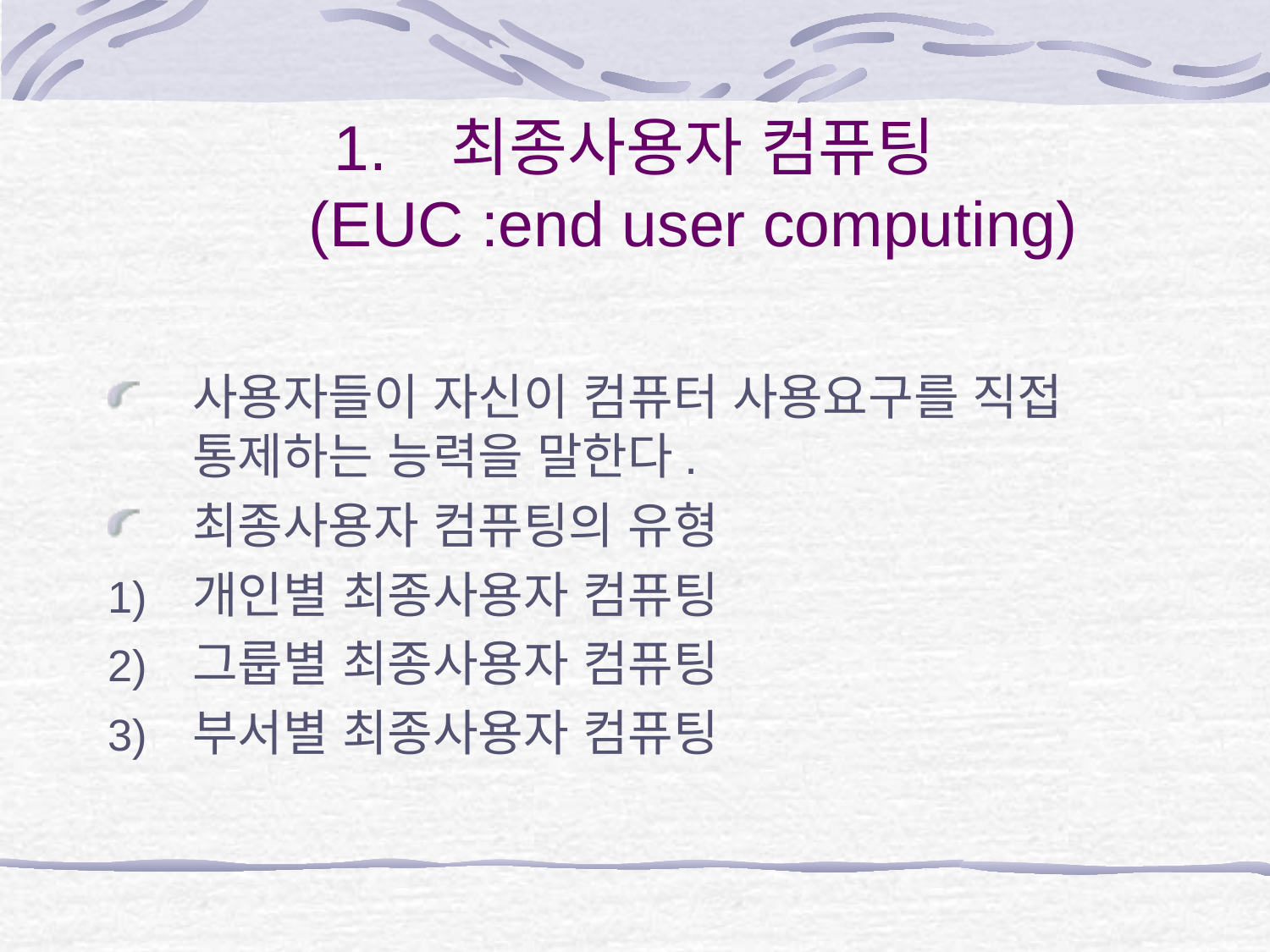

# 최종사용자 컴퓨팅 (EUC :end user computing)
사용자들이 자신이 컴퓨터 사용요구를 직접 통제하는 능력을 말한다.
최종사용자 컴퓨팅의 유형
개인별 최종사용자 컴퓨팅
그룹별 최종사용자 컴퓨팅
부서별 최종사용자 컴퓨팅